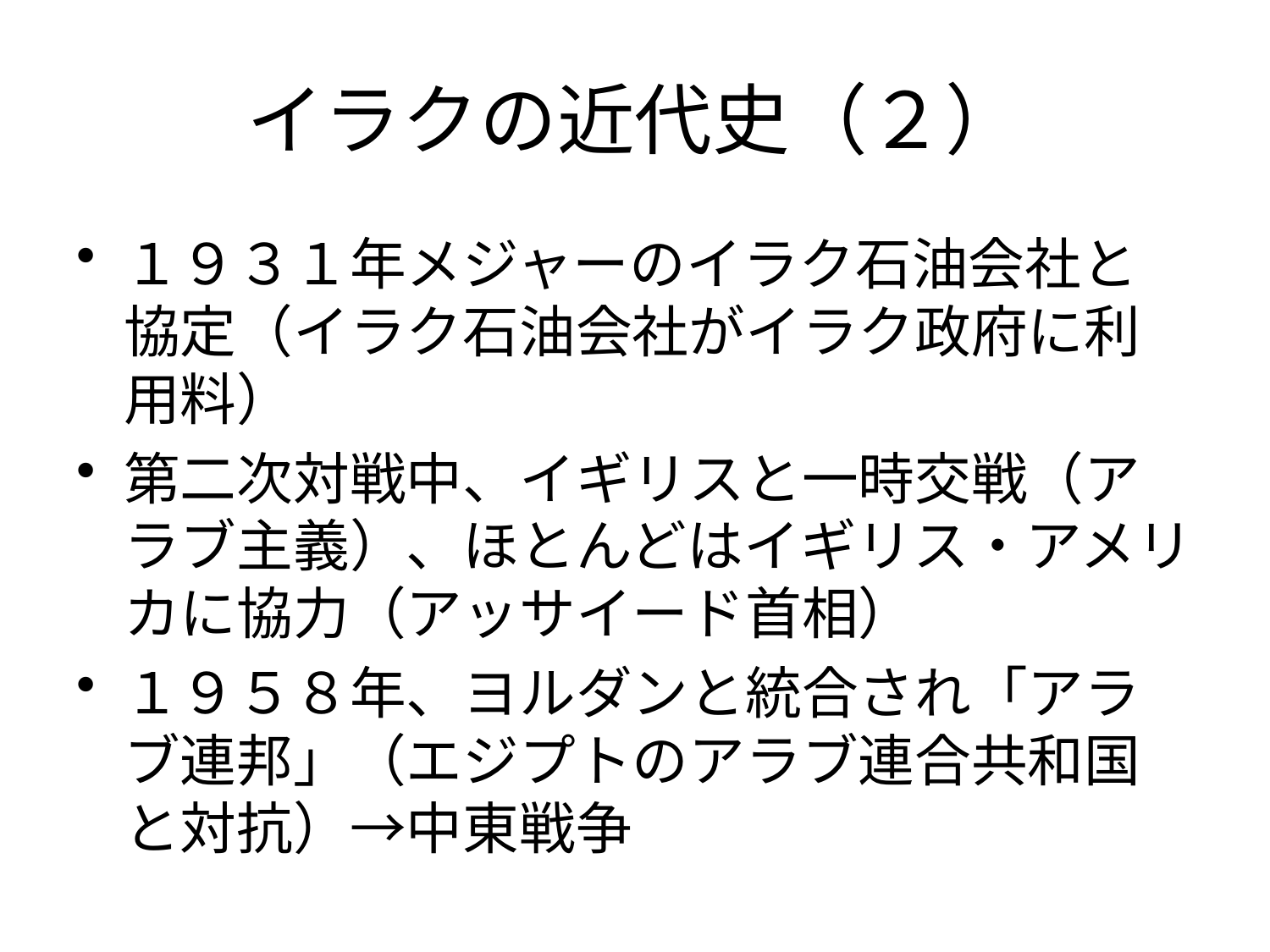

# イラクの近代史（２）
１９３１年メジャーのイラク石油会社と協定（イラク石油会社がイラク政府に利用料）
第二次対戦中、イギリスと一時交戦（アラブ主義）、ほとんどはイギリス・アメリカに協力（アッサイード首相）
１９５８年、ヨルダンと統合され「アラブ連邦」（エジプトのアラブ連合共和国と対抗）→中東戦争